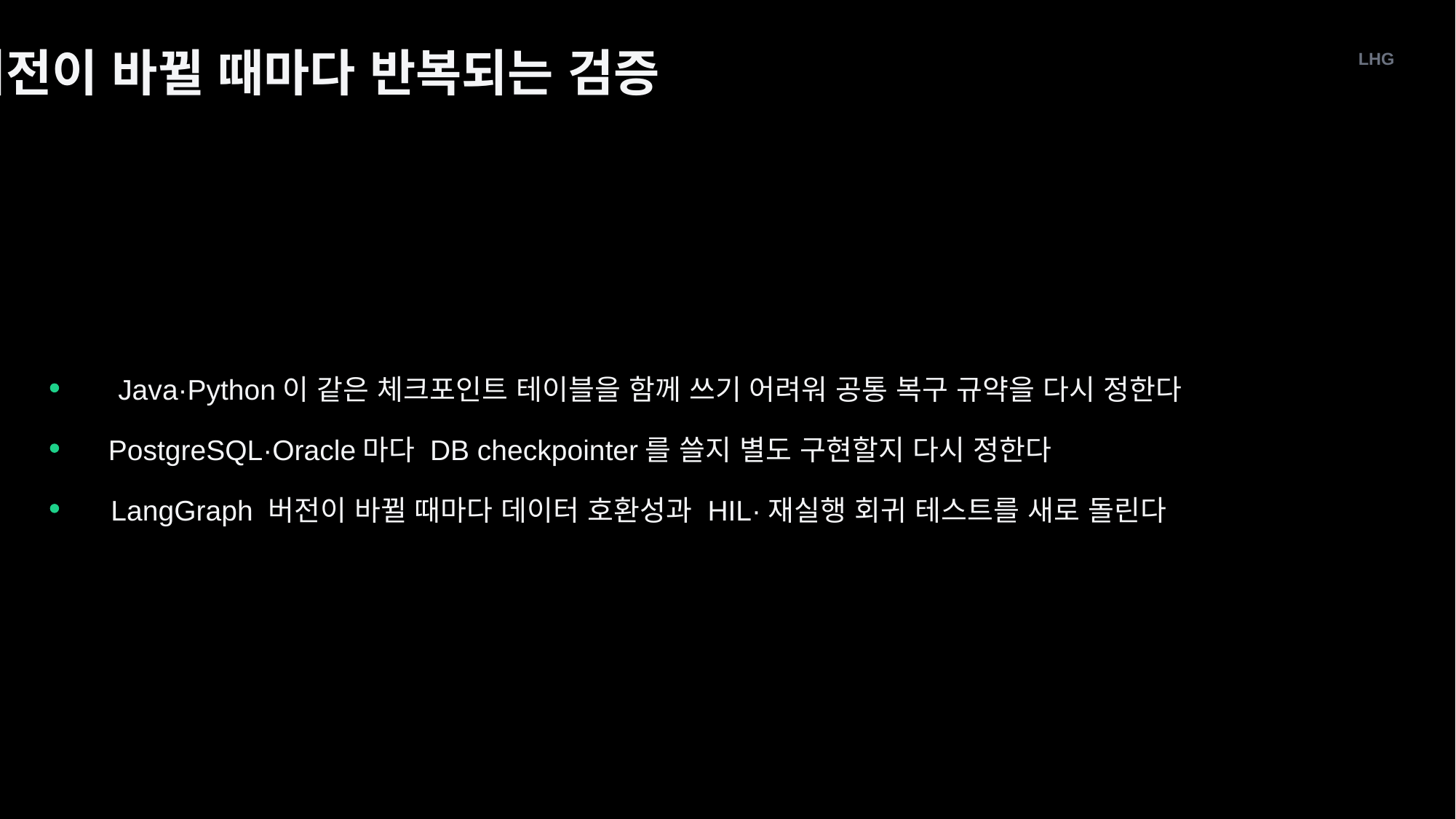

버전이 바뀔 때마다 반복되는 검증
LHG
Java·Python이 같은 체크포인트 테이블을 함께 쓰기 어려워 공통 복구 규약을 다시 정한다

PostgreSQL·Oracle마다 DB checkpointer를 쓸지 별도 구현할지 다시 정한다

LangGraph 버전이 바뀔 때마다 데이터 호환성과 HIL·재실행 회귀 테스트를 새로 돌린다